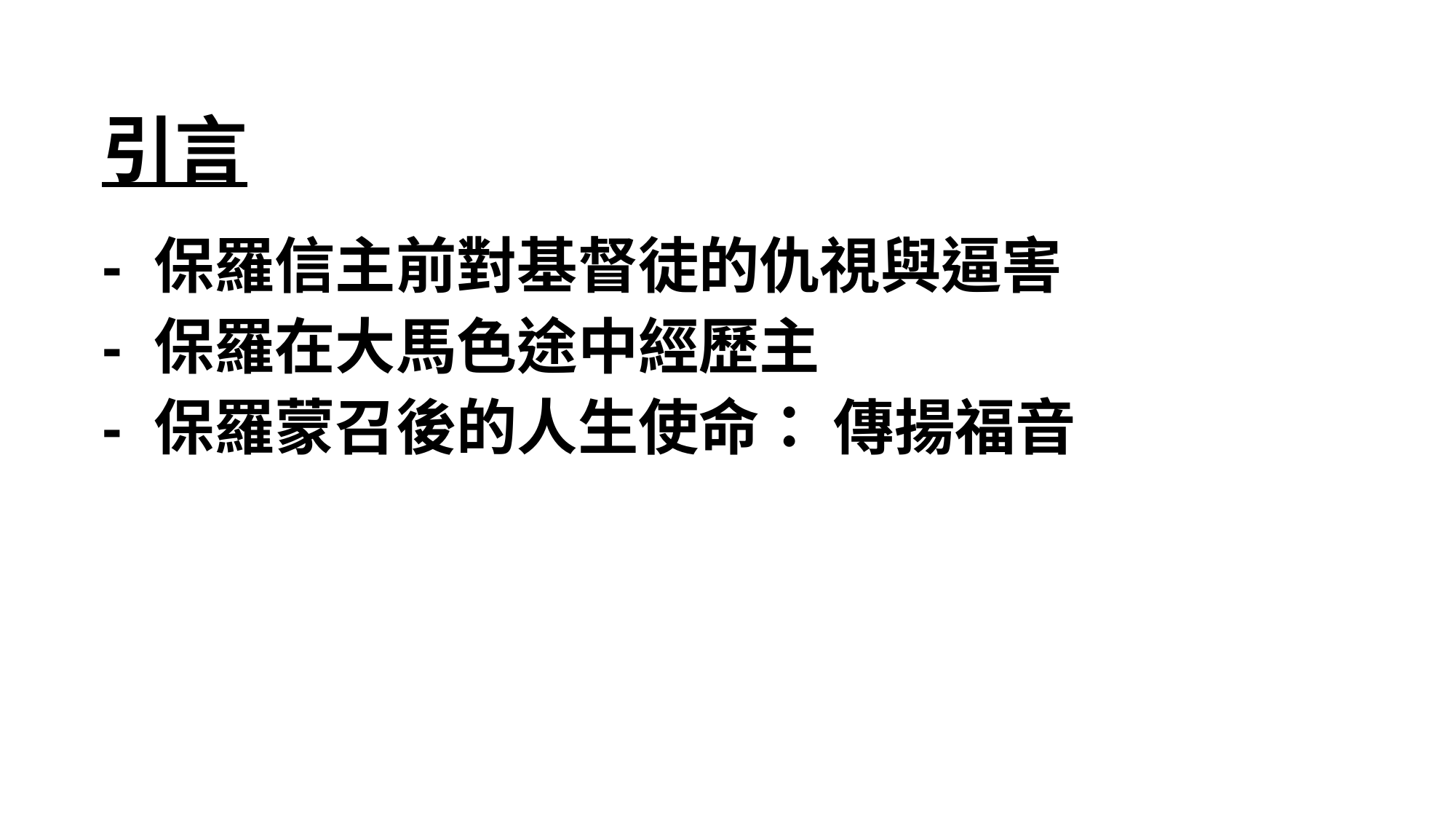

# 引言
- 保羅信主前對基督徒的仇視與逼害
- 保羅在大馬色途中經歷主
- 保羅蒙召後的人生使命： 傳揚福音